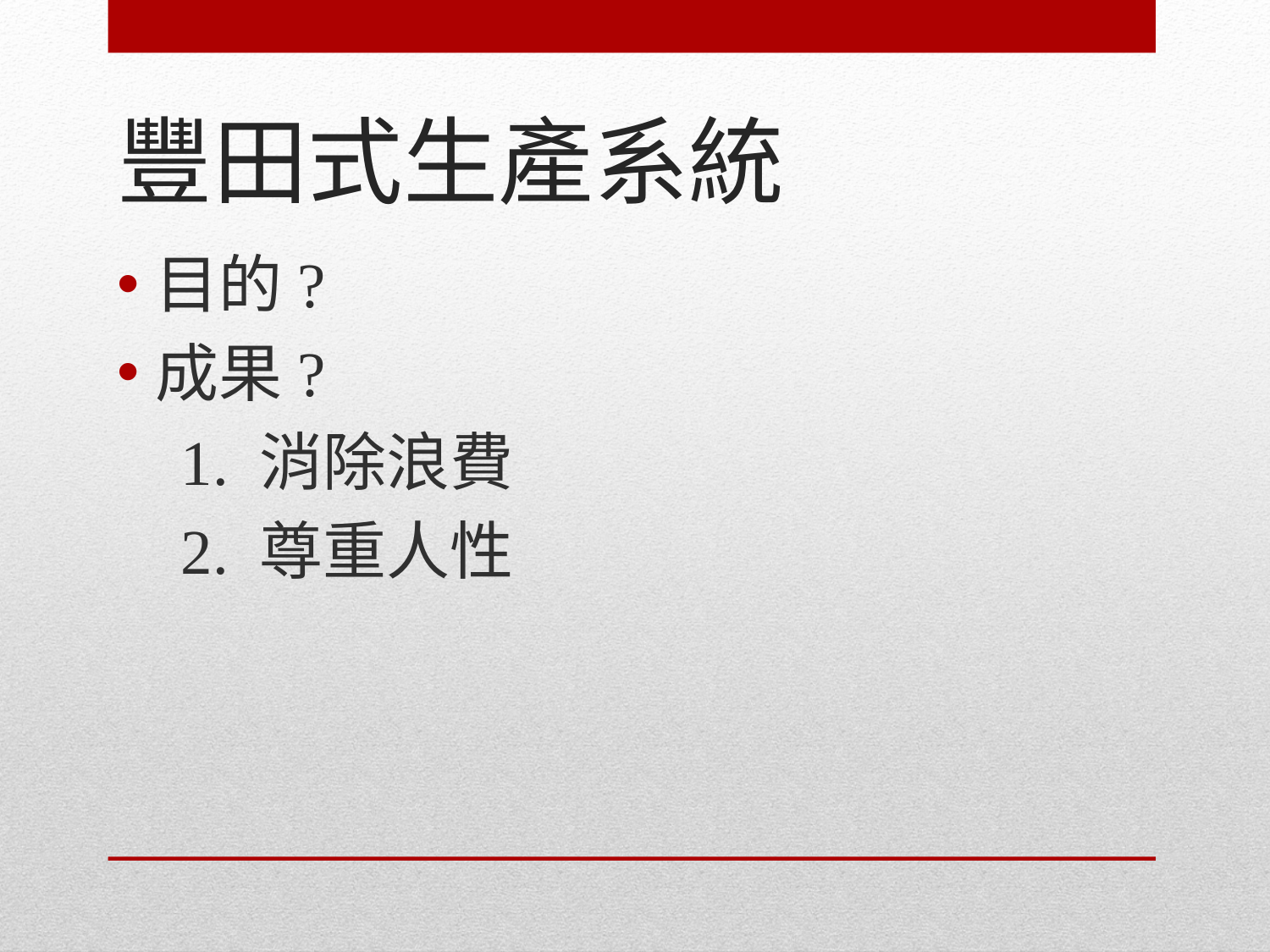

# 豐田式生產系統
目的?
成果?
    1. 消除浪費
    2. 尊重人性